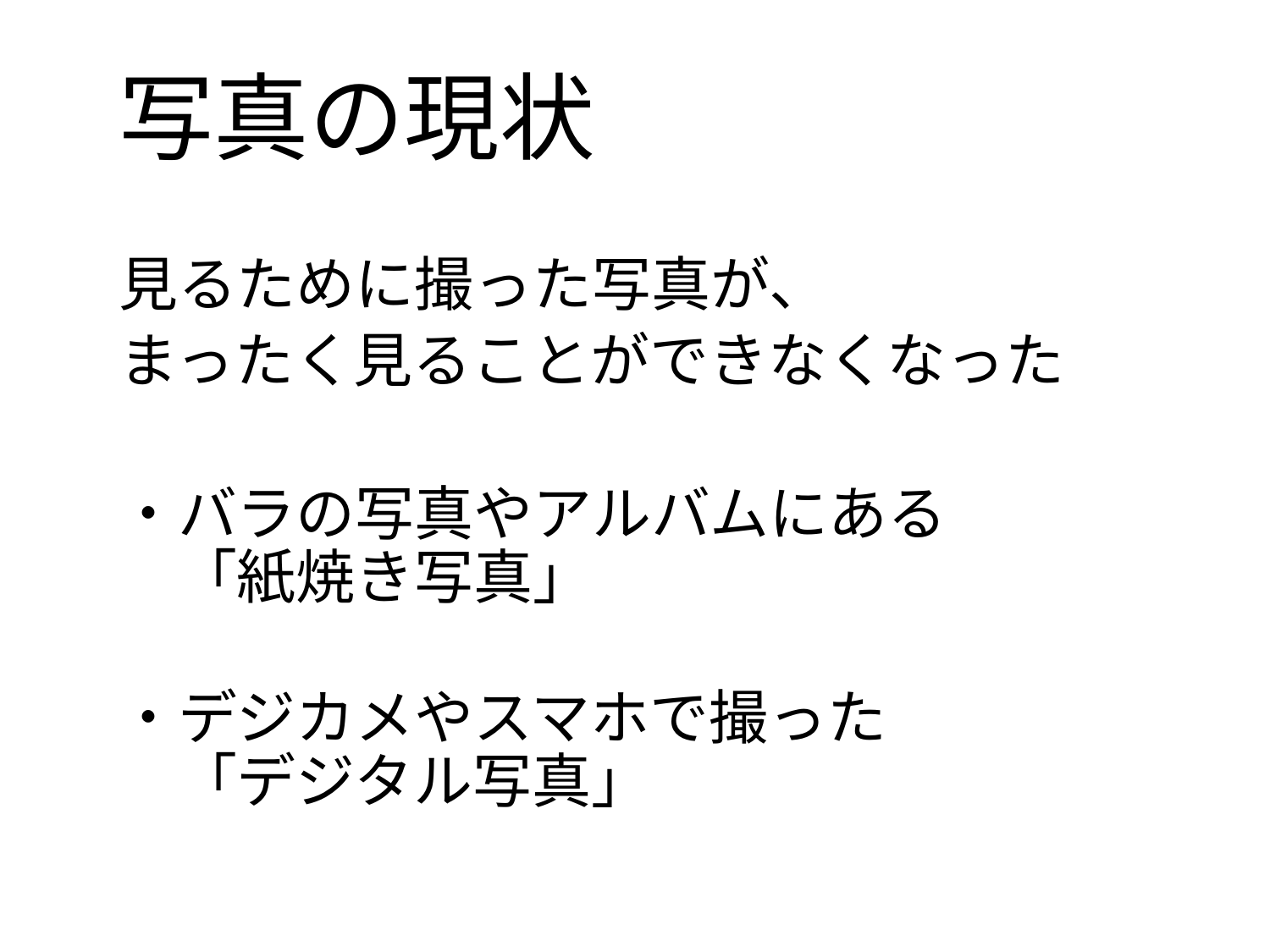

# 写真の現状
見るために撮った写真が、
まったく見ることができなくなった

・バラの写真やアルバムにある
　「紙焼き写真」
・デジカメやスマホで撮った
　「デジタル写真」